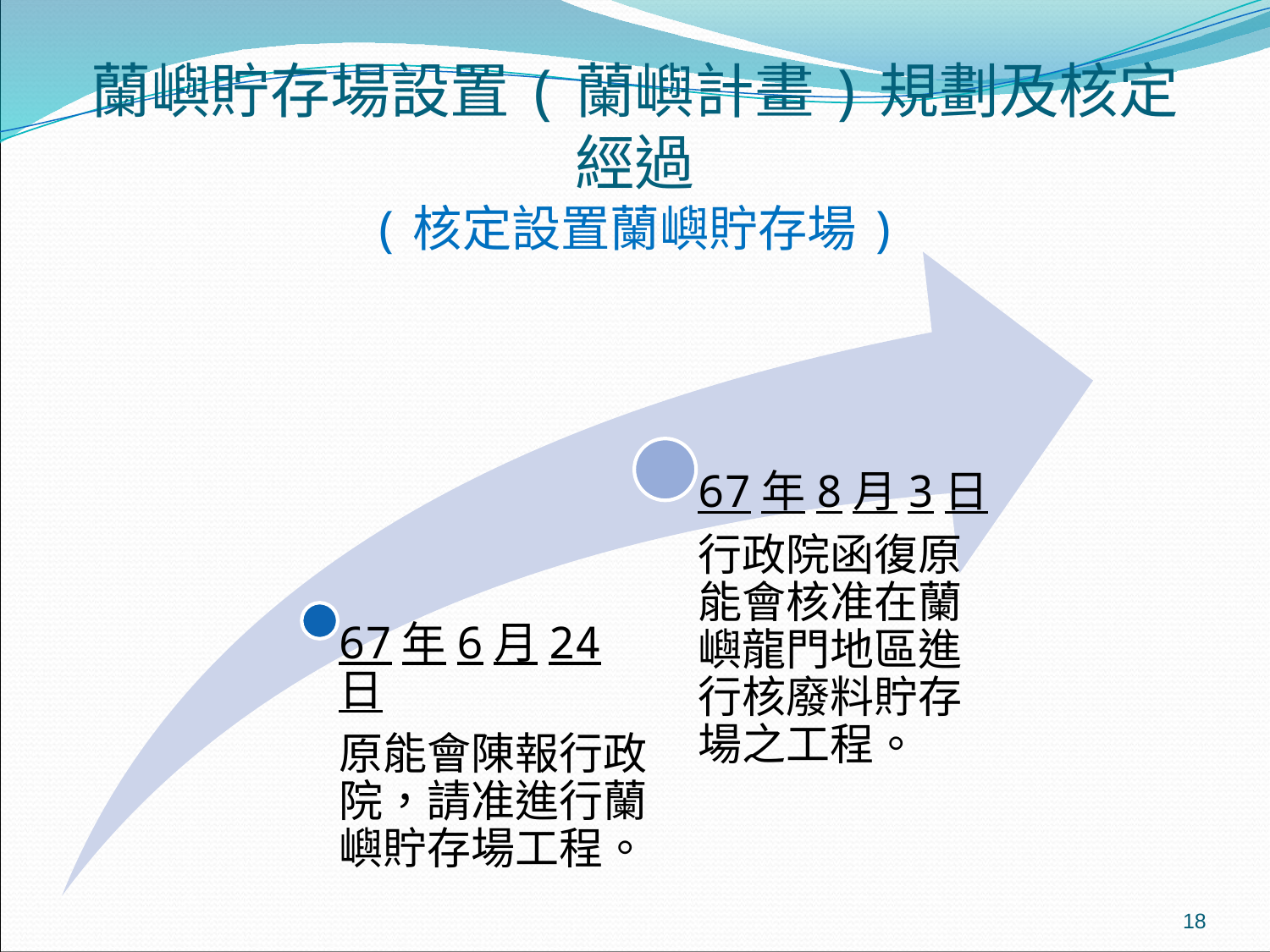

# 蘭嶼貯存場設置(蘭嶼計畫)規劃及核定經過 (核定設置蘭嶼貯存場)
67年6月24日
原能會陳報行政院，請准進行蘭嶼貯存場工程。
67年8月3日
行政院函復原能會核准在蘭嶼龍門地區進行核廢料貯存場之工程。
18